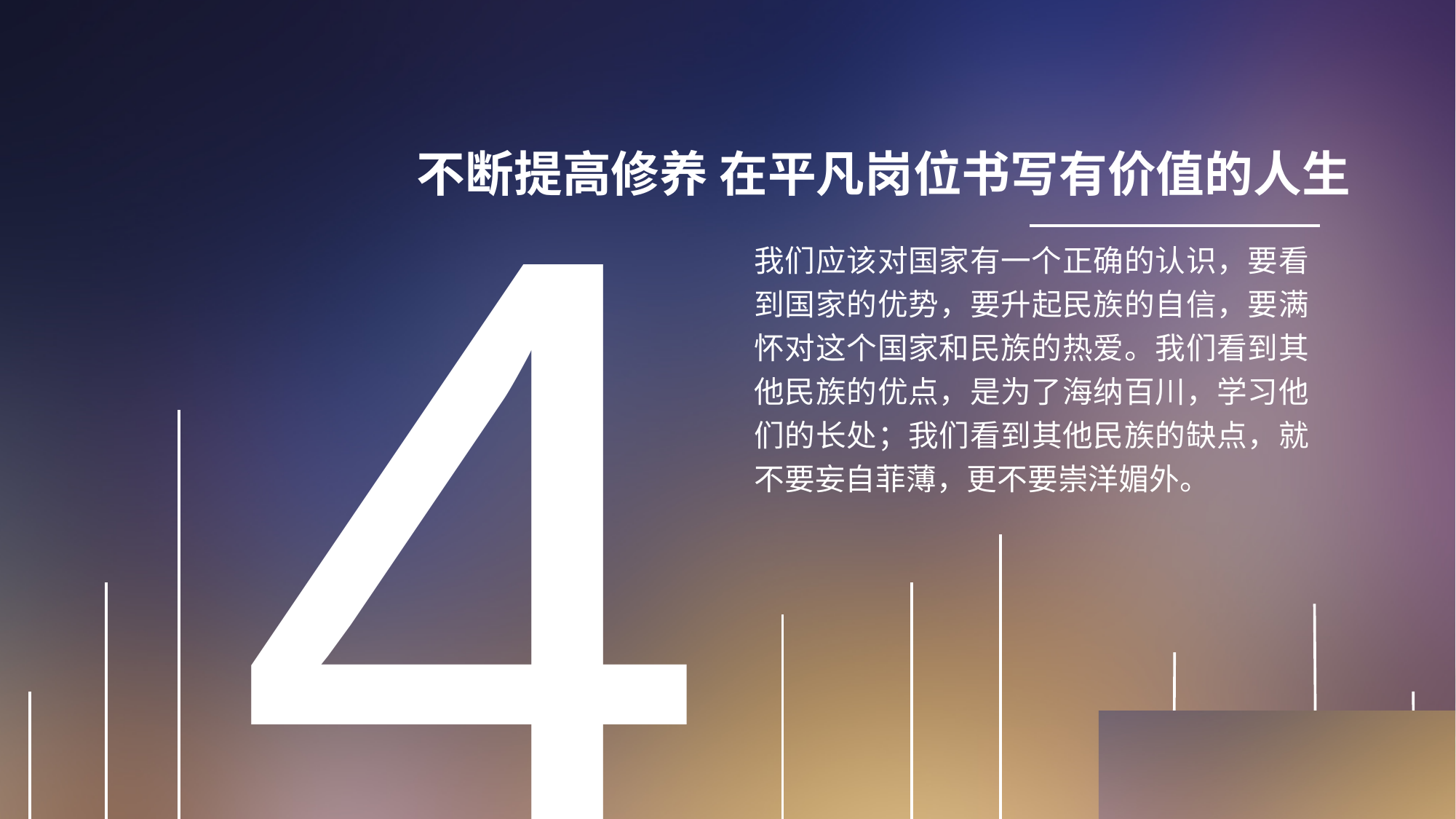

4
不断提高修养 在平凡岗位书写有价值的人生
我们应该对国家有一个正确的认识，要看到国家的优势，要升起民族的自信，要满怀对这个国家和民族的热爱。我们看到其他民族的优点，是为了海纳百川，学习他们的长处；我们看到其他民族的缺点，就不要妄自菲薄，更不要崇洋媚外。